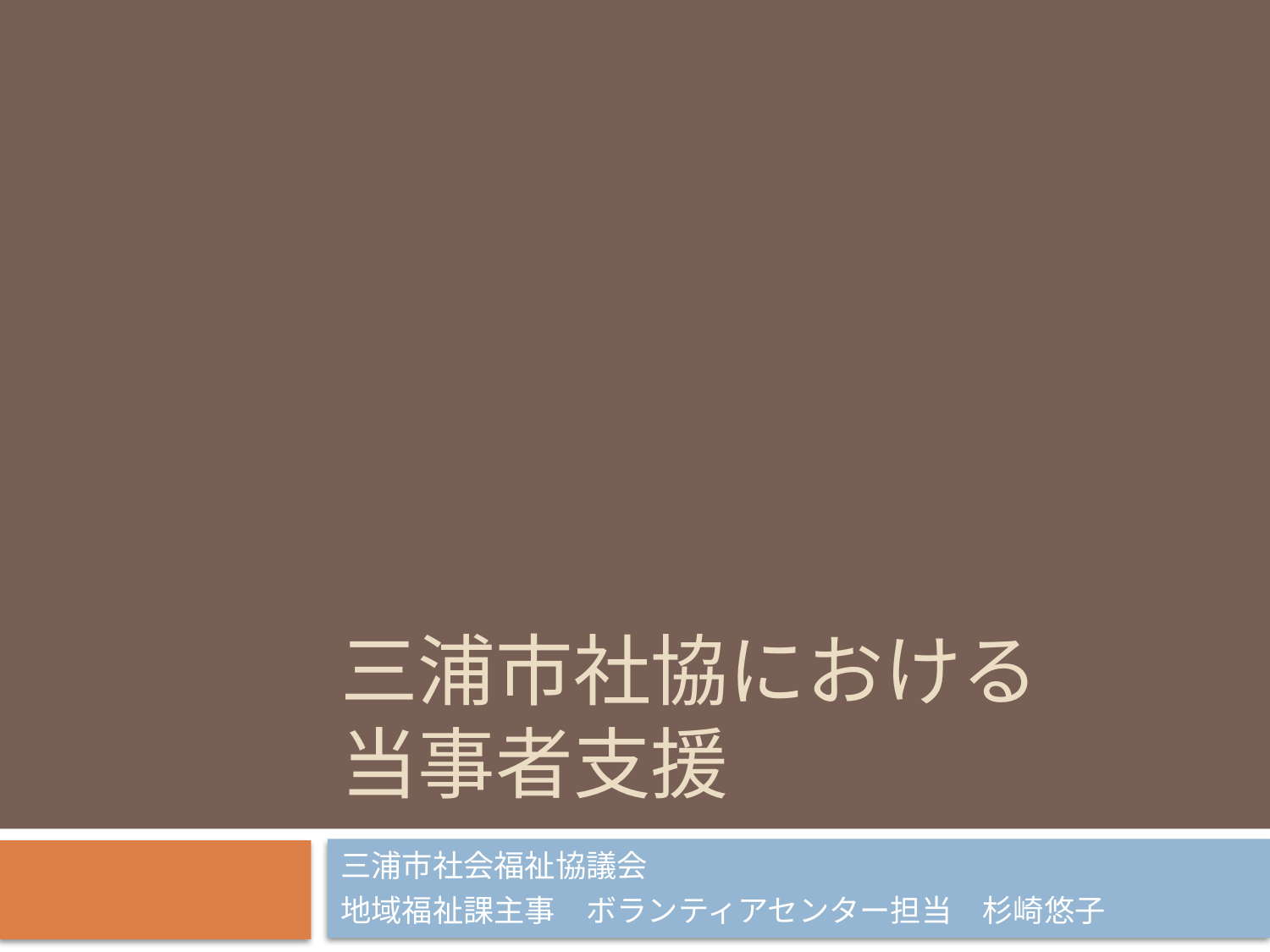

# 三浦市社協における 当事者支援
三浦市社会福祉協議会
地域福祉課主事　ボランティアセンター担当　杉崎悠子